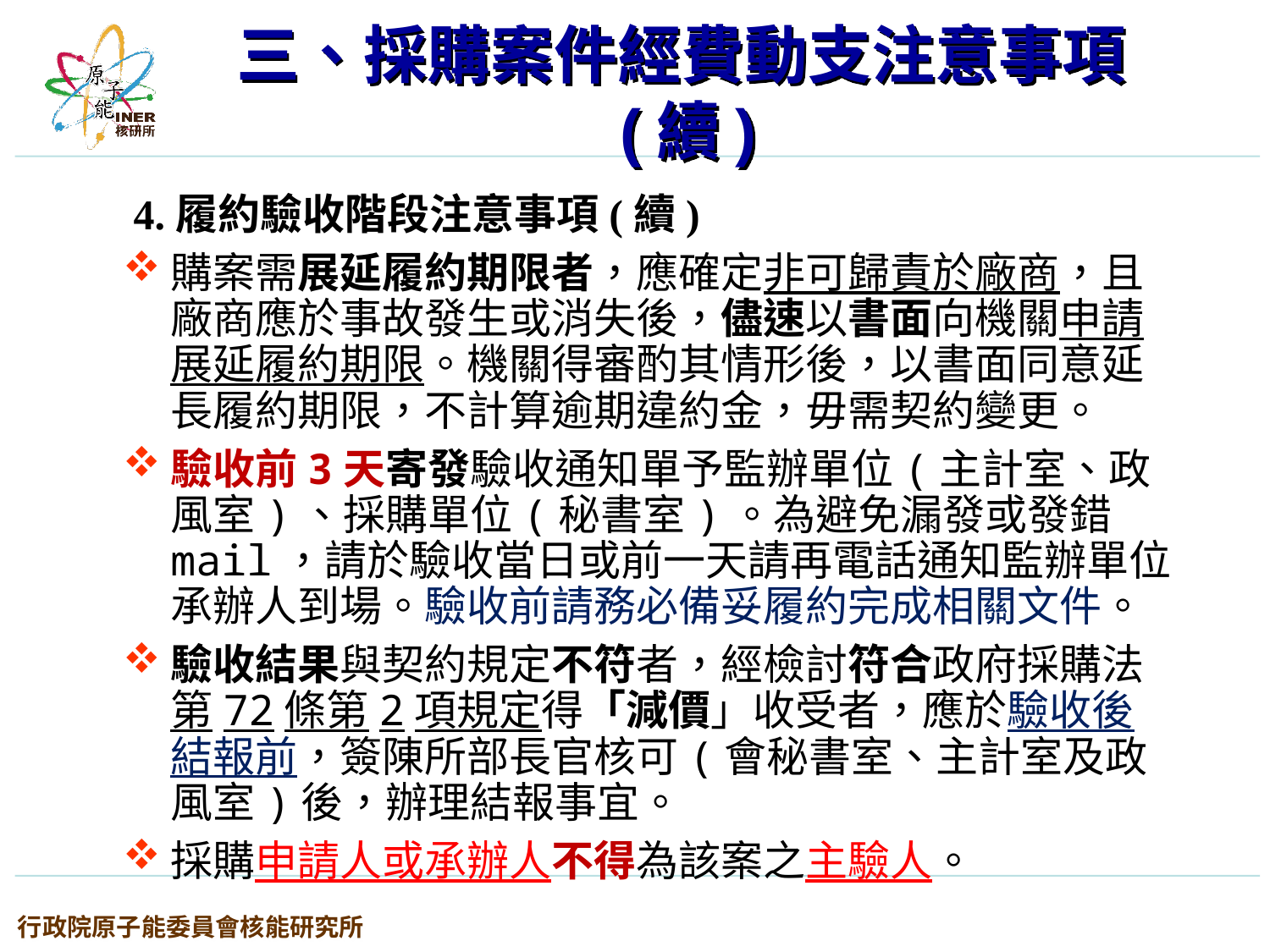

三、採購案件經費動支注意事項(續)
 4.履約驗收階段注意事項(續)
購案需展延履約期限者，應確定非可歸責於廠商，且廠商應於事故發生或消失後，儘速以書面向機關申請展延履約期限。機關得審酌其情形後，以書面同意延長履約期限，不計算逾期違約金，毋需契約變更。
驗收前3天寄發驗收通知單予監辦單位(主計室、政風室)、採購單位(秘書室)。為避免漏發或發錯mail，請於驗收當日或前一天請再電話通知監辦單位承辦人到場。驗收前請務必備妥履約完成相關文件。
驗收結果與契約規定不符者，經檢討符合政府採購法第72條第2項規定得「減價」收受者，應於驗收後結報前，簽陳所部長官核可(會秘書室、主計室及政風室)後，辦理結報事宜。
採購申請人或承辦人不得為該案之主驗人。